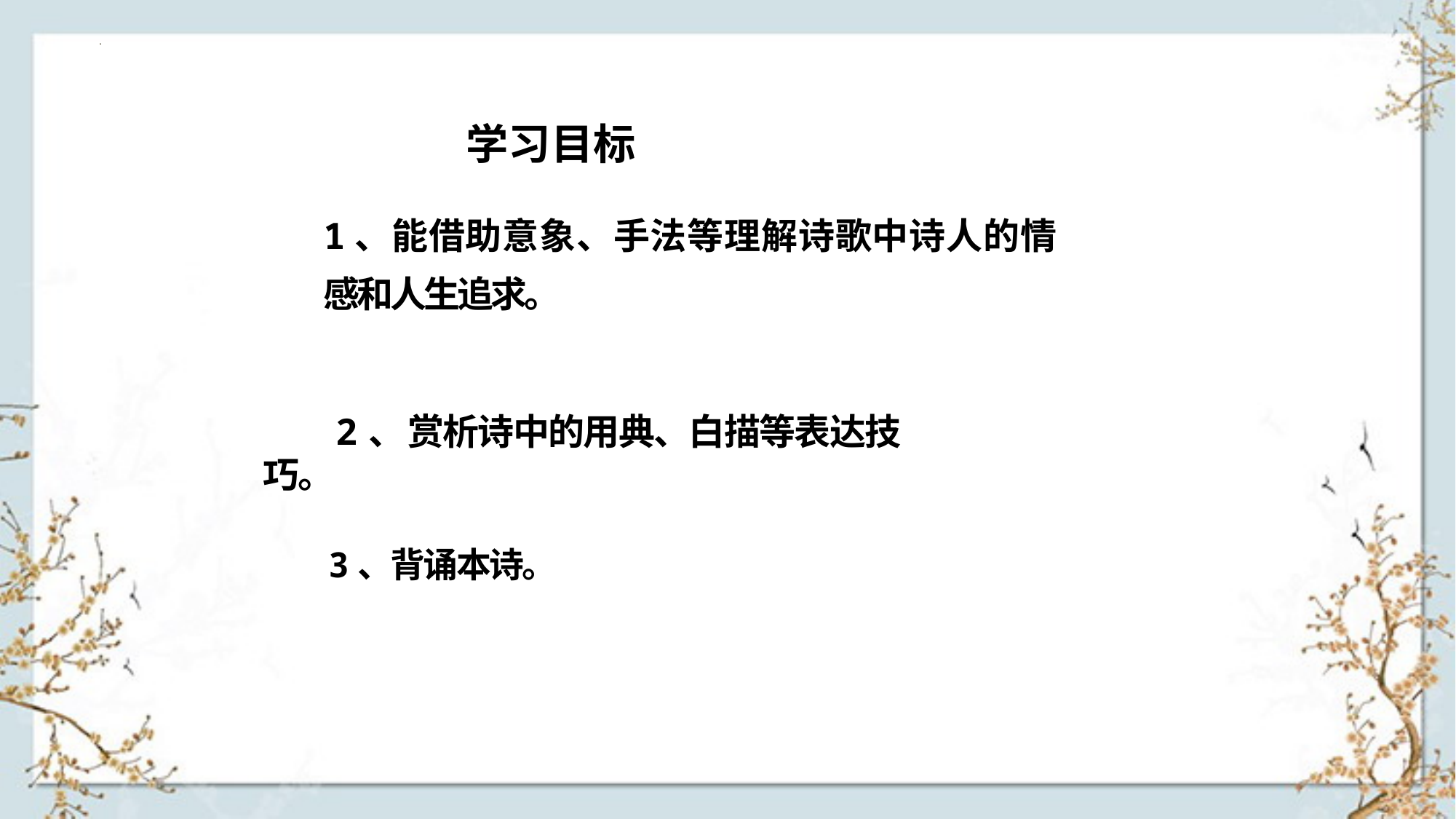

学习目标

1、能借助意象、手法等理解诗歌中诗人的情
感和人生追求。

   2、赏析诗中的用典、白描等表达技巧。

3、背诵本诗。